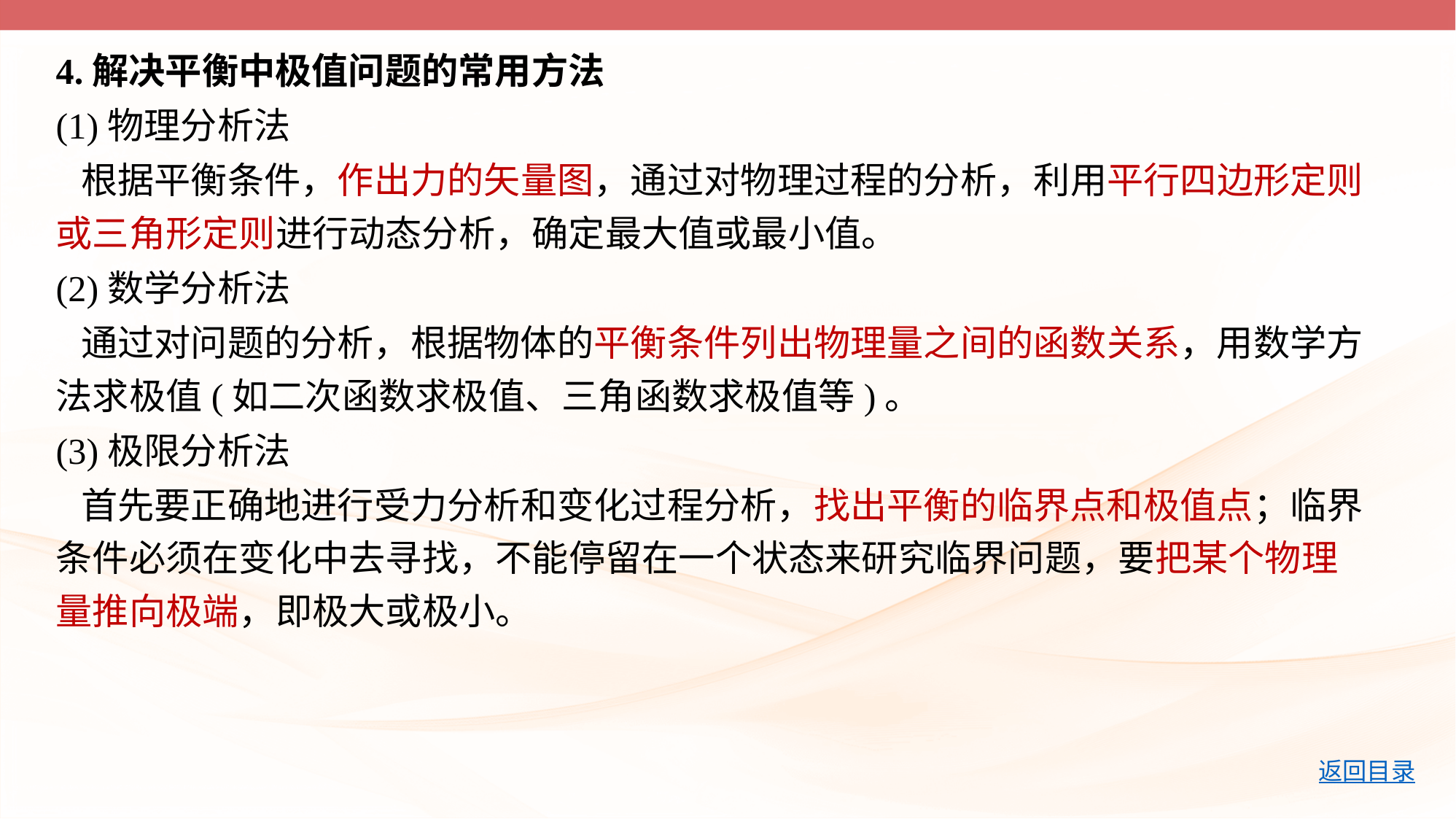

4.解决平衡中极值问题的常用方法
(1)物理分析法
  根据平衡条件，作出力的矢量图，通过对物理过程的分析，利用平行四边形定则或三角形定则进行动态分析，确定最大值或最小值。
(2)数学分析法
  通过对问题的分析，根据物体的平衡条件列出物理量之间的函数关系，用数学方法求极值(如二次函数求极值、三角函数求极值等)。
(3)极限分析法
  首先要正确地进行受力分析和变化过程分析，找出平衡的临界点和极值点；临界条件必须在变化中去寻找，不能停留在一个状态来研究临界问题，要把某个物理量推向极端，即极大或极小。